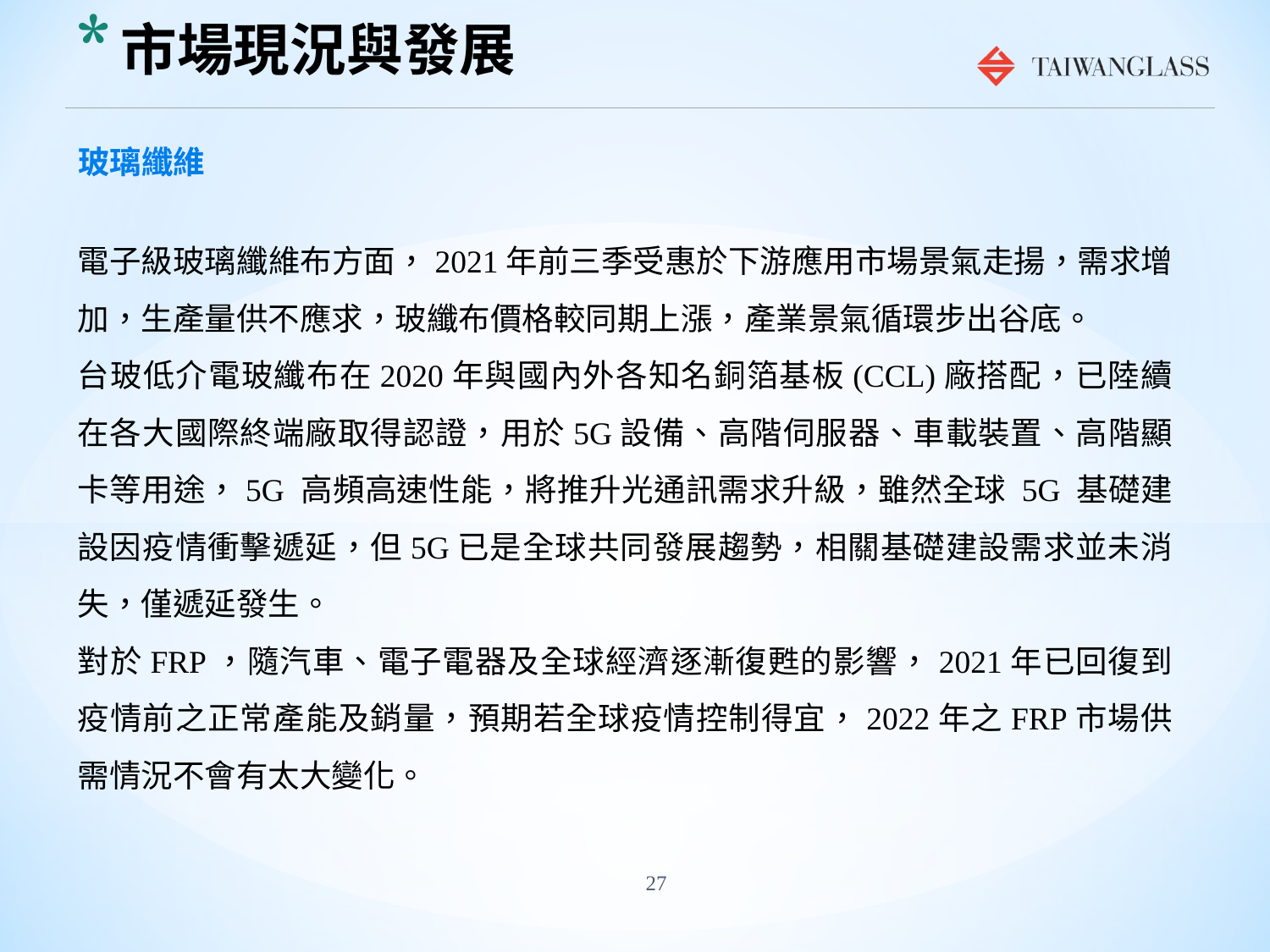

# 市場現況與發展
玻璃纖維
電子級玻璃纖維布方面，2021年前三季受惠於下游應用市場景氣走揚，需求增加，生產量供不應求，玻纖布價格較同期上漲，產業景氣循環步出谷底。
台玻低介電玻纖布在2020年與國內外各知名銅箔基板(CCL)廠搭配，已陸續在各大國際終端廠取得認證，用於5G設備、高階伺服器、車載裝置、高階顯卡等用途，5G 高頻高速性能，將推升光通訊需求升級，雖然全球 5G 基礎建設因疫情衝擊遞延，但5G已是全球共同發展趨勢，相關基礎建設需求並未消失，僅遞延發生。
對於FRP，隨汽車、電子電器及全球經濟逐漸復甦的影響，2021年已回復到疫情前之正常產能及銷量，預期若全球疫情控制得宜，2022年之FRP市場供需情況不會有太大變化。
27